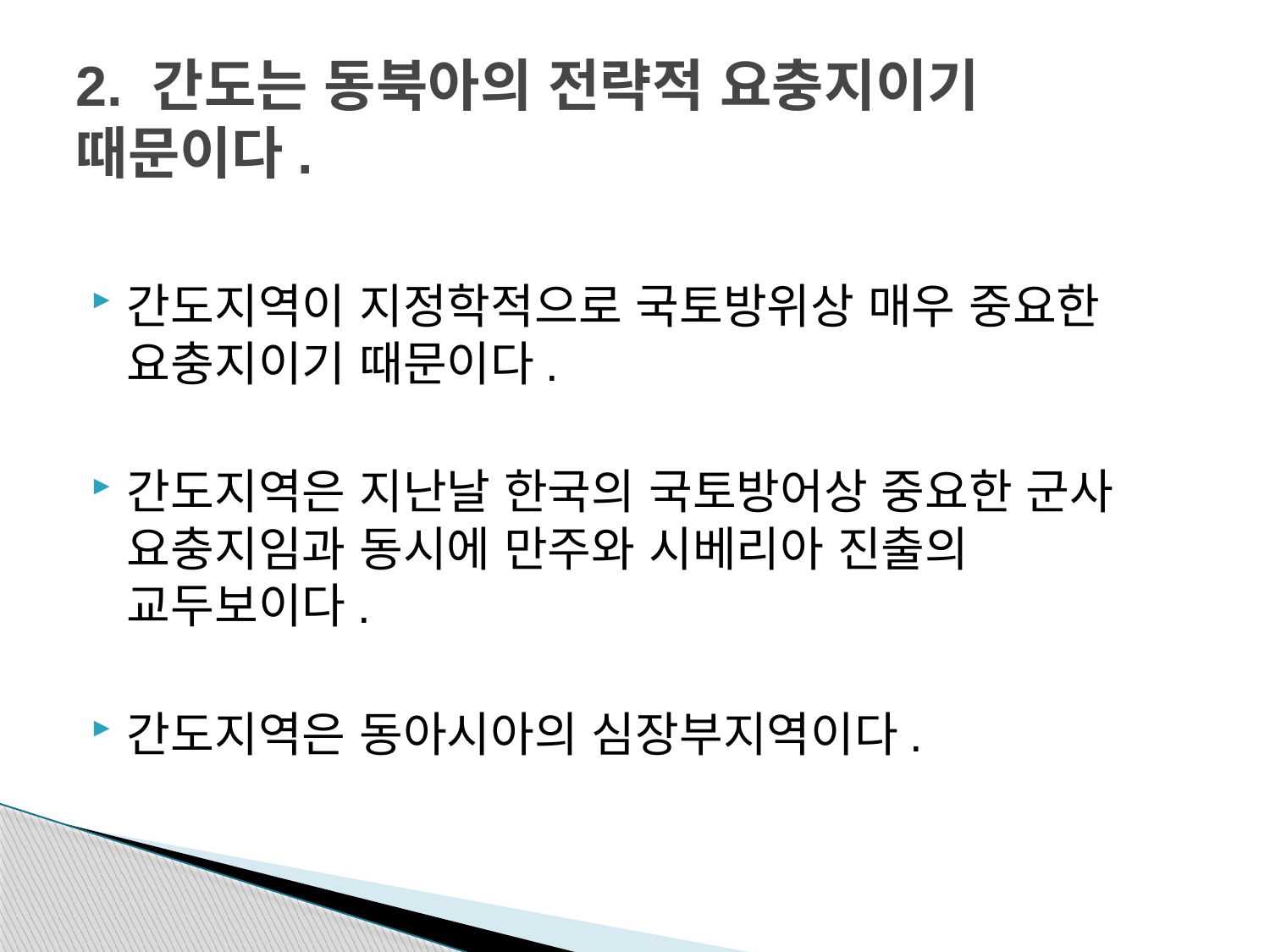

# 2. 간도는 동북아의 전략적 요충지이기 때문이다.

간도지역이 지정학적으로 국토방위상 매우 중요한 요충지이기 때문이다.

간도지역은 지난날 한국의 국토방어상 중요한 군사 요충지임과 동시에 만주와 시베리아 진출의 교두보이다.

간도지역은 동아시아의 심장부지역이다.